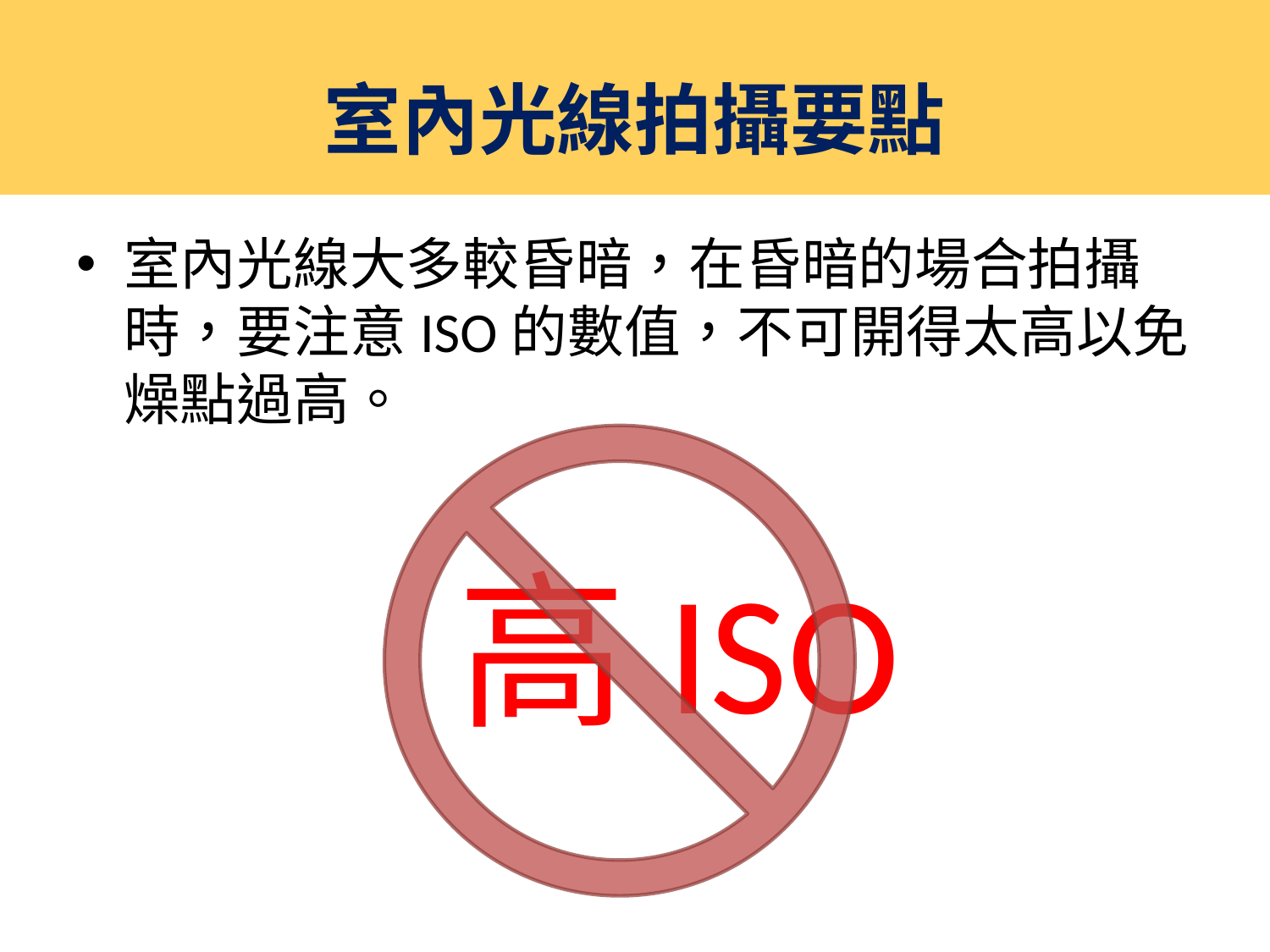

# 室內光線拍攝要點
室內光線大多較昏暗，在昏暗的場合拍攝時，要注意ISO的數值，不可開得太高以免燥點過高。

         高ISO